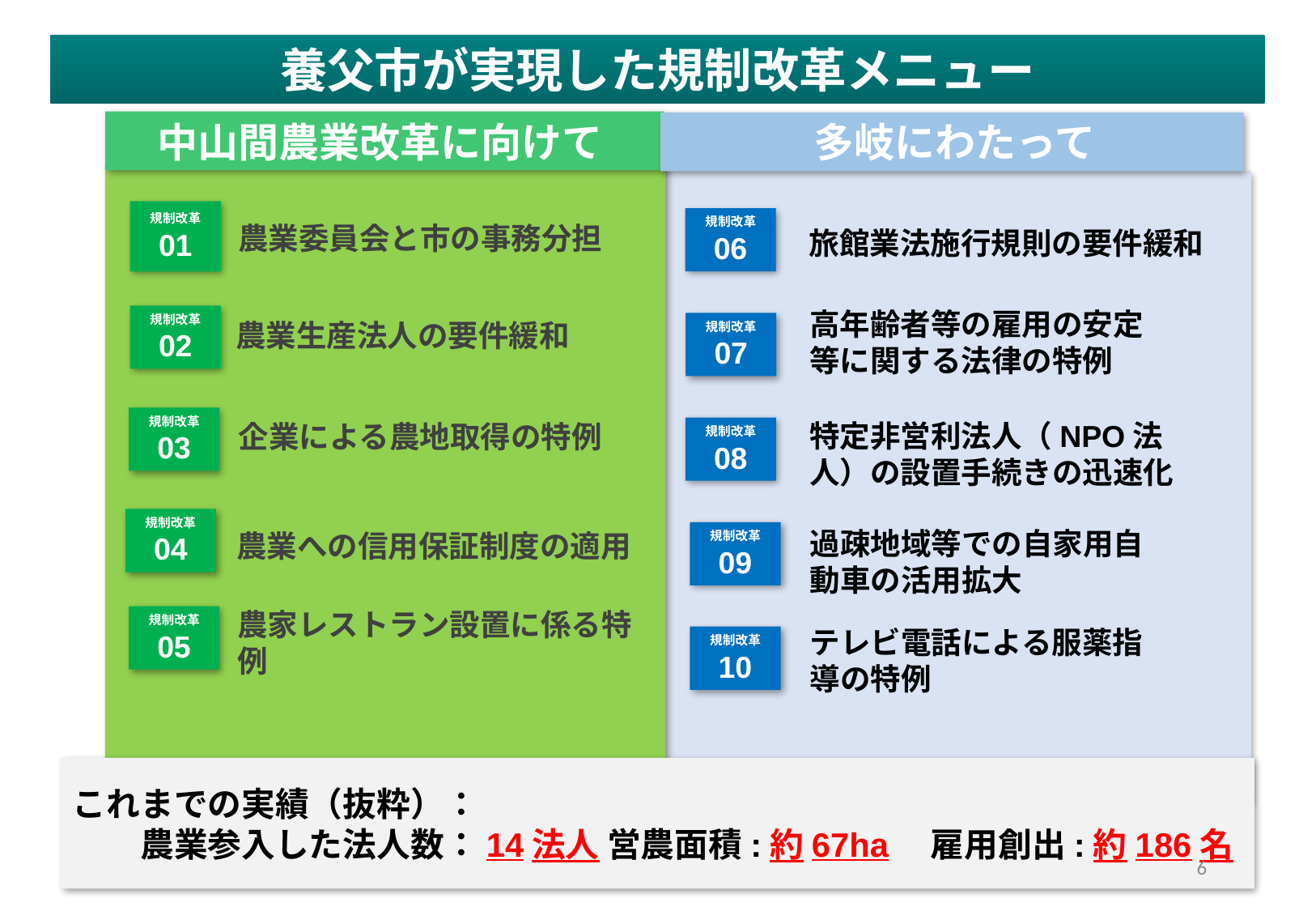

養父市が実現した規制改革メニュー

中山間農業改革に向けて

多岐にわたって

規制改革
01
規制改革
06
農業委員会と市の事務分担
旅館業法施行規則の要件緩和
規制改革
02
農業生産法人の要件緩和
規制改革
07
高年齢者等の雇用の安定等に関する法律の特例
企業による農地取得の特例
規制改革
03
規制改革
08
特定非営利法人（NPO法人）の設置手続きの迅速化
規制改革
04
農業への信用保証制度の適用
規制改革
09
過疎地域等での自家用自動車の活用拡大
規制改革
05
農家レストラン設置に係る特例
規制改革
10
テレビ電話による服薬指導の特例
これまでの実績（抜粋）：
　　農業参入した法人数：14法人 営農面積:約67ha　雇用創出:約186名

6